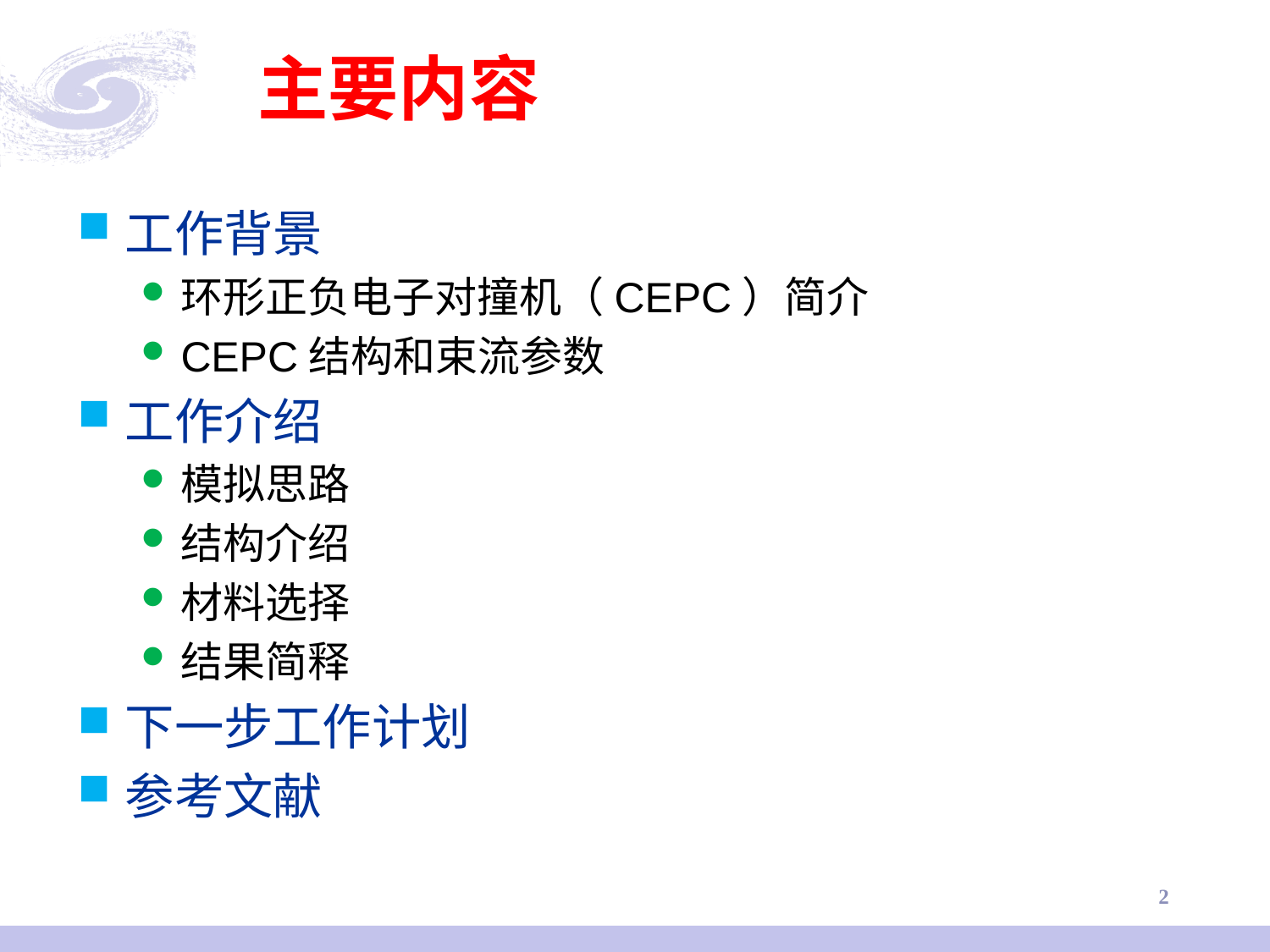

# 主要内容
工作背景
环形正负电子对撞机（CEPC）简介
CEPC结构和束流参数
工作介绍
模拟思路
结构介绍
材料选择
结果简释
下一步工作计划
参考文献
2